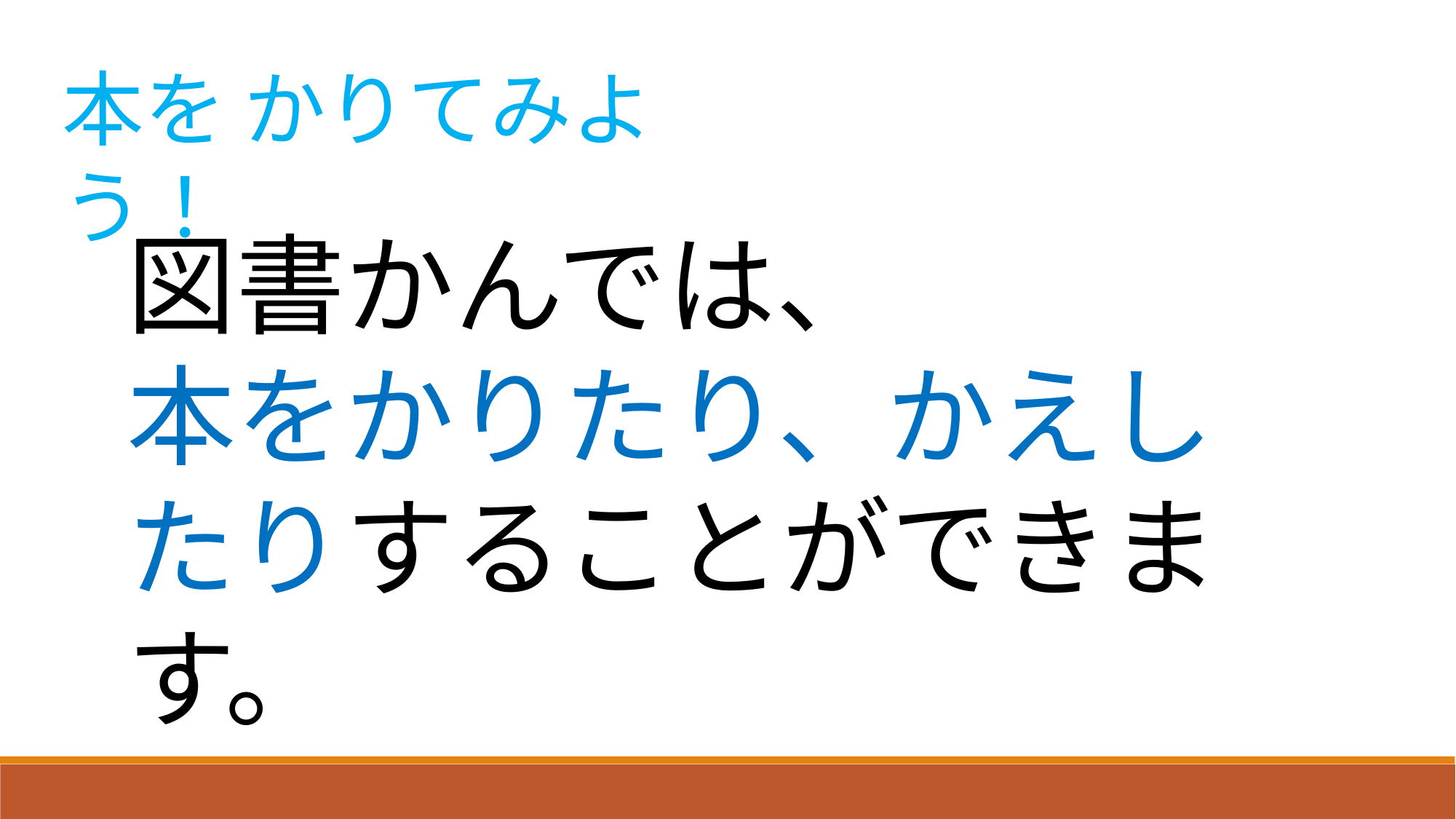

本を かりてみよう！
図書かんでは、
本をかりたり、かえしたりすることができます。